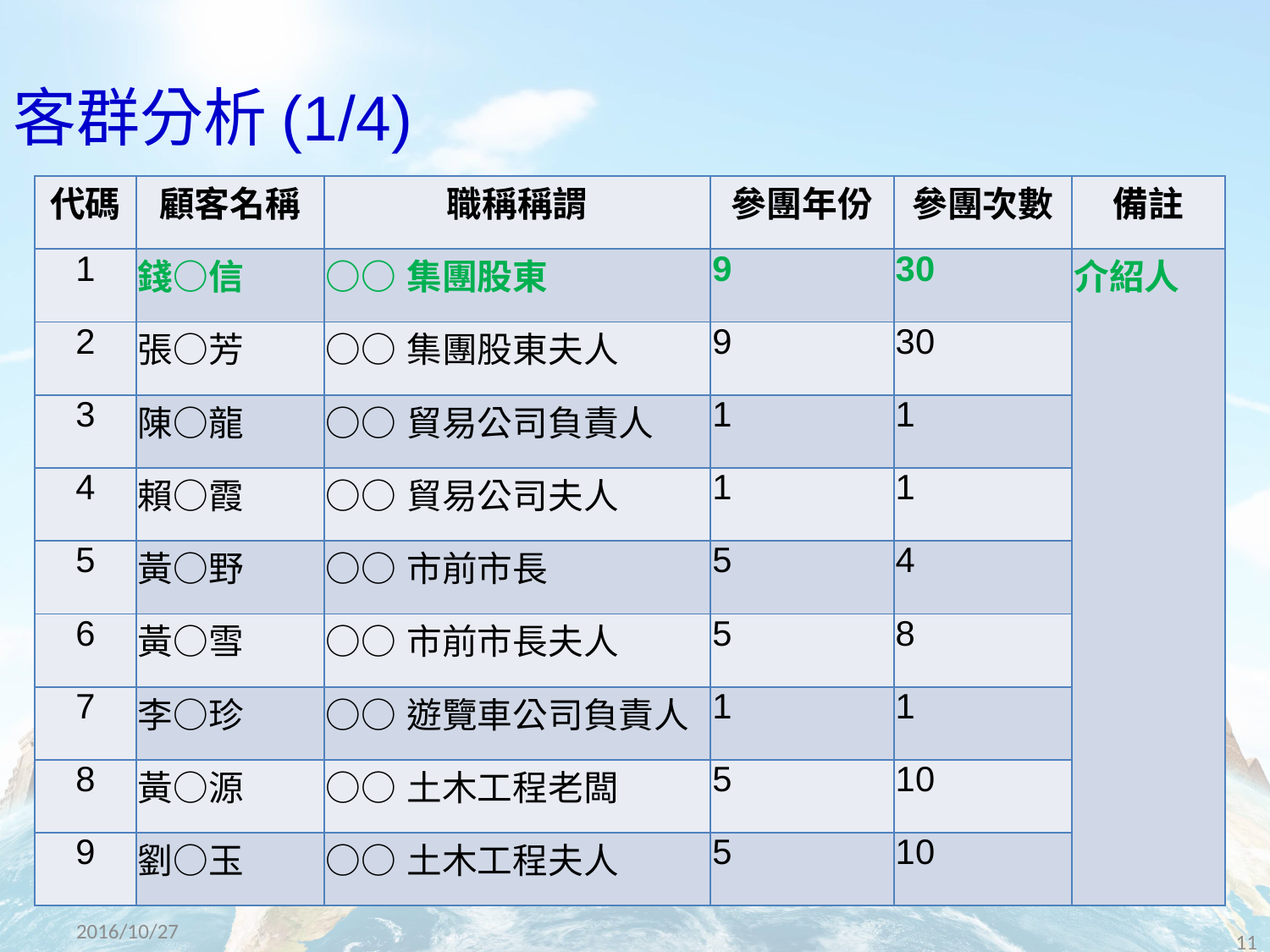

# 客群分析(1/4)
| 代碼 | 顧客名稱 | 職稱稱謂 | 參團年份 | 參團次數 | 備註 |
| --- | --- | --- | --- | --- | --- |
| 1 | 錢○信 | ○○集團股東 | 9 | 30 | 介紹人 |
| 2 | 張○芳 | ○○集團股東夫人 | 9 | 30 |  |
| 3 | 陳○龍 | ○○貿易公司負責人 | 1 | 1 |  |
| 4 | 賴○霞 | ○○貿易公司夫人 | 1 | 1 |  |
| 5 | 黃○野 | ○○市前市長 | 5 | 4 |  |
| 6 | 黃○雪 | ○○市前市長夫人 | 5 | 8 |  |
| 7 | 李○珍 | ○○遊覽車公司負責人 | 1 | 1 |  |
| 8 | 黃○源 | ○○土木工程老闆 | 5 | 10 |  |
| 9 | 劉○玉 | ○○土木工程夫人 | 5 | 10 |  |
2016/10/27
11